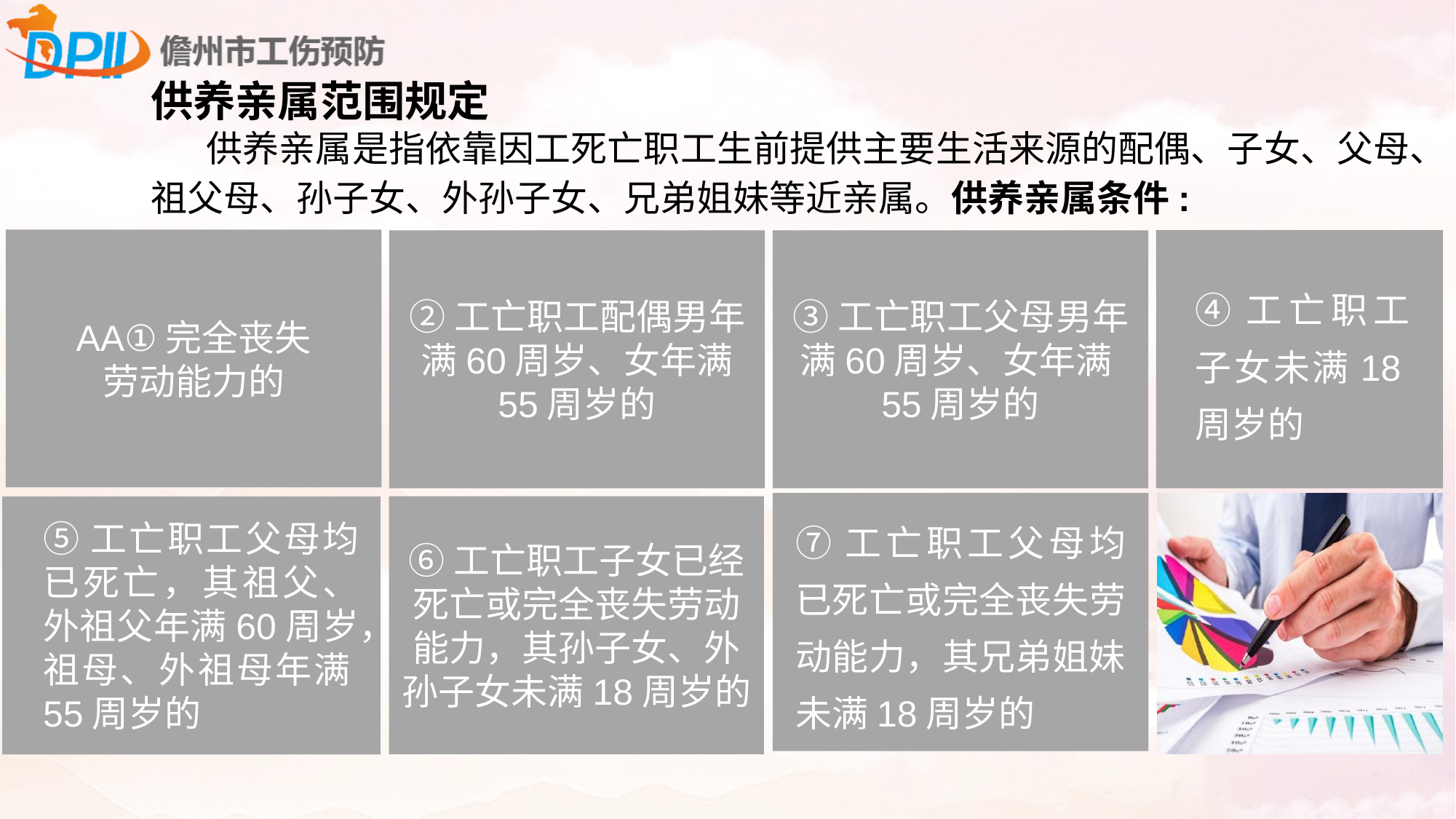

供养亲属范围规定
    供养亲属是指依靠因工死亡职工生前提供主要生活来源的配偶、子女、父母、祖父母、孙子女、外孙子女、兄弟姐妹等近亲属。供养亲属条件:
AA①完全丧失
劳动能力的

②工亡职工配偶男年
满60周岁、女年满
55周岁的
③工亡职工父母男年满60周岁、女年满55周岁的
④工亡职工子女未满18周岁的

⑥工亡职工子女已经死亡或完全丧失劳动能力，其孙子女、外孙子女未满18周岁的

⑦工亡职工父母均已死亡或完全丧失劳动能力，其兄弟姐妹未满18周岁的
⑤工亡职工父母均已死亡，其祖父、外祖父年满60周岁，祖母、外祖母年满55周岁的